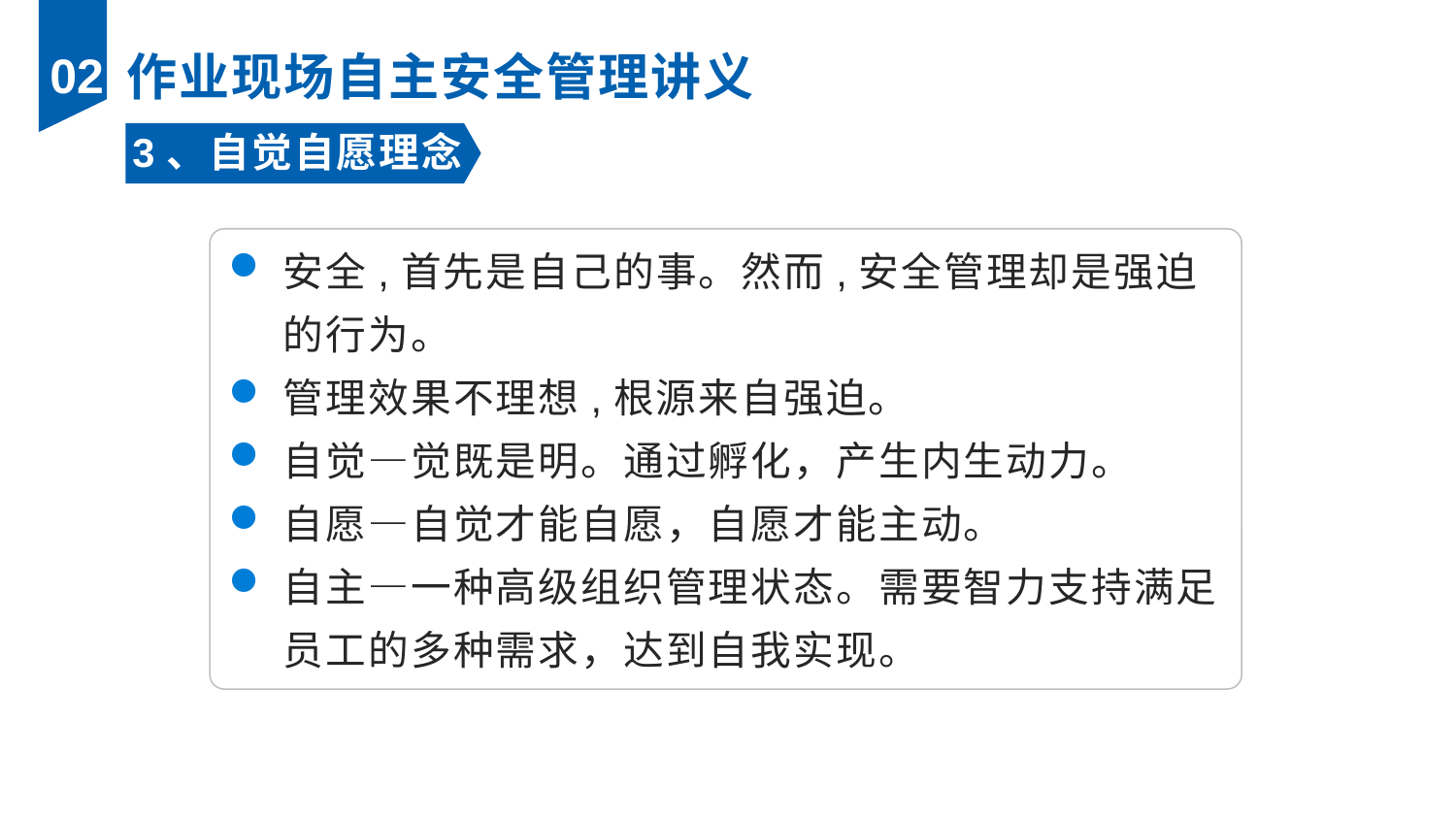

02
作业现场自主安全管理讲义
3、自觉自愿理念

安全,首先是自己的事。然而,安全管理却是强迫的行为。
管理效果不理想,根源来自强迫。
自觉—觉既是明。通过孵化，产生内生动力。
自愿—自觉才能自愿，自愿才能主动。
自主—一种高级组织管理状态。需要智力支持满足员工的多种需求，达到自我实现。